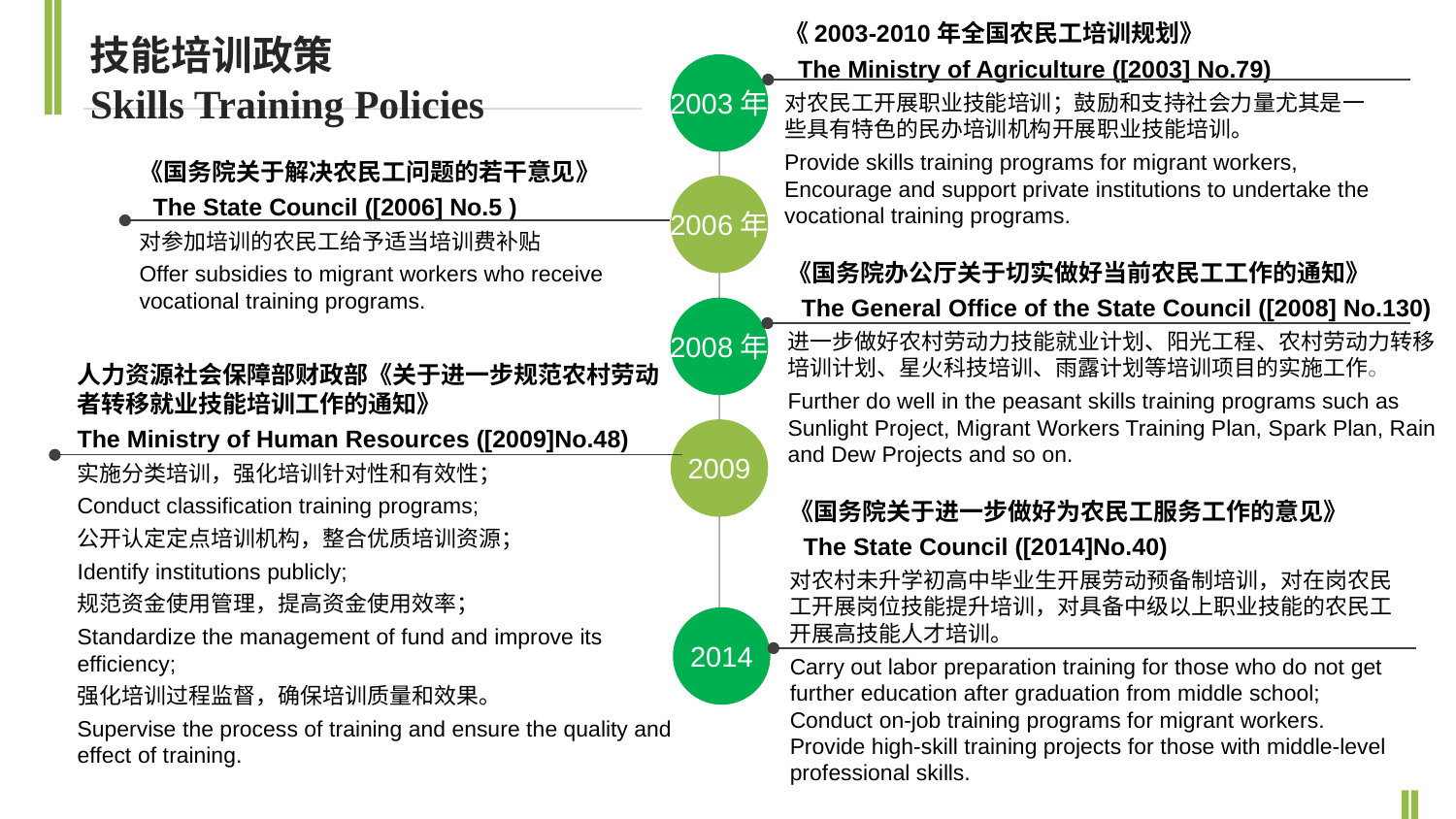

《2003-2010年全国农民工培训规划》
  The Ministry of Agriculture ([2003] No.79)
对农民工开展职业技能培训；鼓励和支持社会力量尤其是一些具有特色的民办培训机构开展职业技能培训。
Provide skills training programs for migrant workers, Encourage and support private institutions to undertake the vocational training programs.
技能培训政策
Skills Training Policies

2003年
《国务院关于解决农民工问题的若干意见》
  The State Council ([2006] No.5 )
对参加培训的农民工给予适当培训费补贴
Offer subsidies to migrant workers who receive vocational training programs.

2006年
《国务院办公厅关于切实做好当前农民工工作的通知》
  The General Office of the State Council ([2008] No.130)
进一步做好农村劳动力技能就业计划、阳光工程、农村劳动力转移培训计划、星火科技培训、雨露计划等培训项目的实施工作。
Further do well in the peasant skills training programs such as Sunlight Project, Migrant Workers Training Plan, Spark Plan, Rain and Dew Projects and so on.

2008年
人力资源社会保障部财政部《关于进一步规范农村劳动者转移就业技能培训工作的通知》
The Ministry of Human Resources ([2009]No.48)
实施分类培训，强化培训针对性和有效性；
Conduct classification training programs;
公开认定定点培训机构，整合优质培训资源；
Identify institutions publicly;
规范资金使用管理，提高资金使用效率；
Standardize the management of fund and improve its efficiency;
强化培训过程监督，确保培训质量和效果。
Supervise the process of training and ensure the quality and effect of training.

2009
《国务院关于进一步做好为农民工服务工作的意见》
  The State Council ([2014]No.40)
对农村未升学初高中毕业生开展劳动预备制培训，对在岗农民工开展岗位技能提升培训，对具备中级以上职业技能的农民工开展高技能人才培训。
Carry out labor preparation training for those who do not get further education after graduation from middle school; Conduct on-job training programs for migrant workers. Provide high-skill training projects for those with middle-level professional skills.

2014